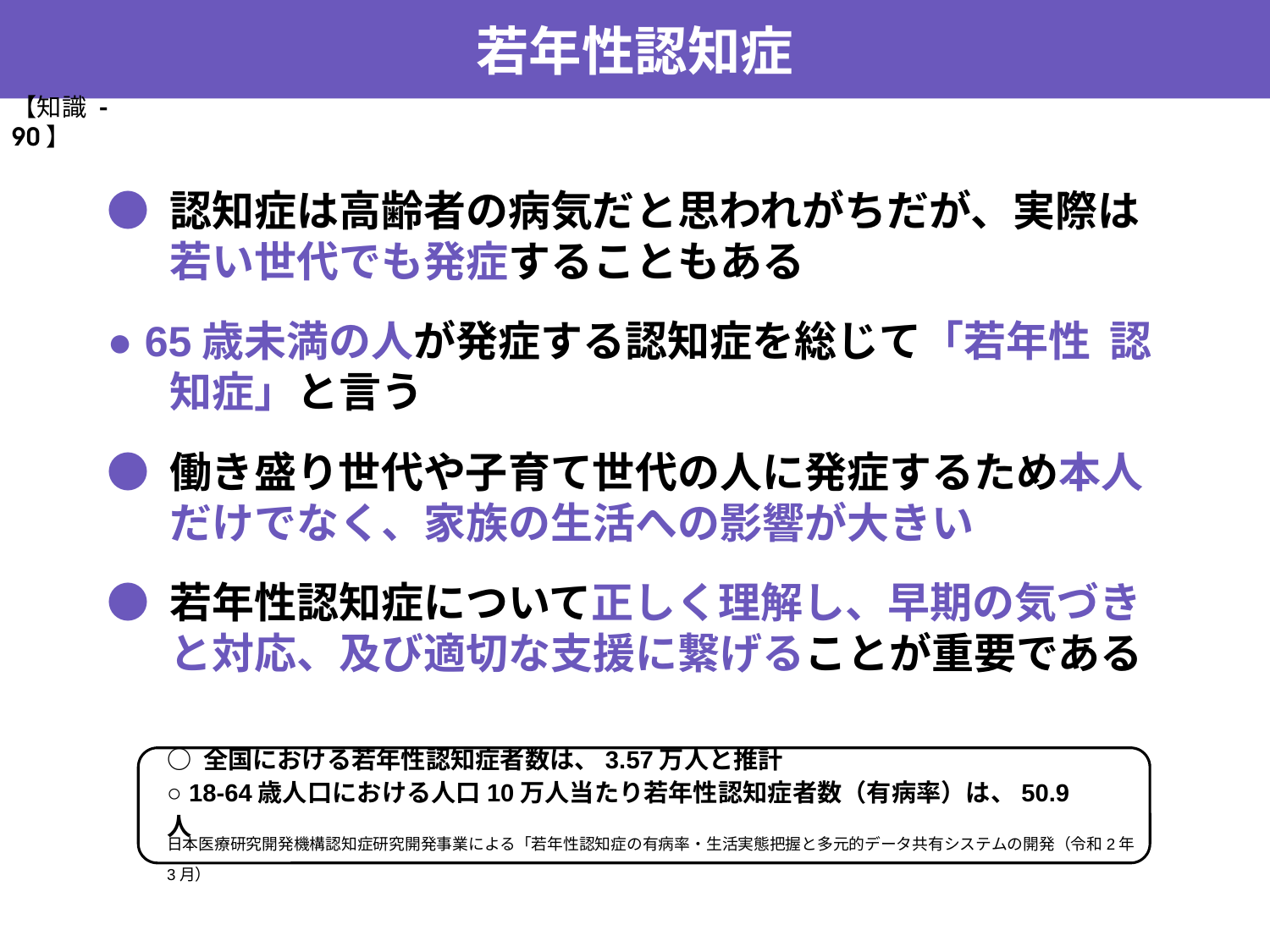

若年性認知症
【知識 -90】
● 認知症は高齢者の病気だと思われがちだが、実際は若い世代でも発症することもある
● 65歳未満の人が発症する認知症を総じて「若年性  認知症」と言う
● 働き盛り世代や子育て世代の人に発症するため本人だけでなく、家族の生活への影響が大きい
● 若年性認知症について正しく理解し、早期の気づきと対応、及び適切な支援に繋げることが重要である

○ 全国における若年性認知症者数は、3.57万人と推計
○ 18-64歳人口における人口10万人当たり若年性認知症者数（有病率）は、50.9人
日本医療研究開発機構認知症研究開発事業による「若年性認知症の有病率・生活実態把握と多元的データ共有システムの開発（令和2年3月）